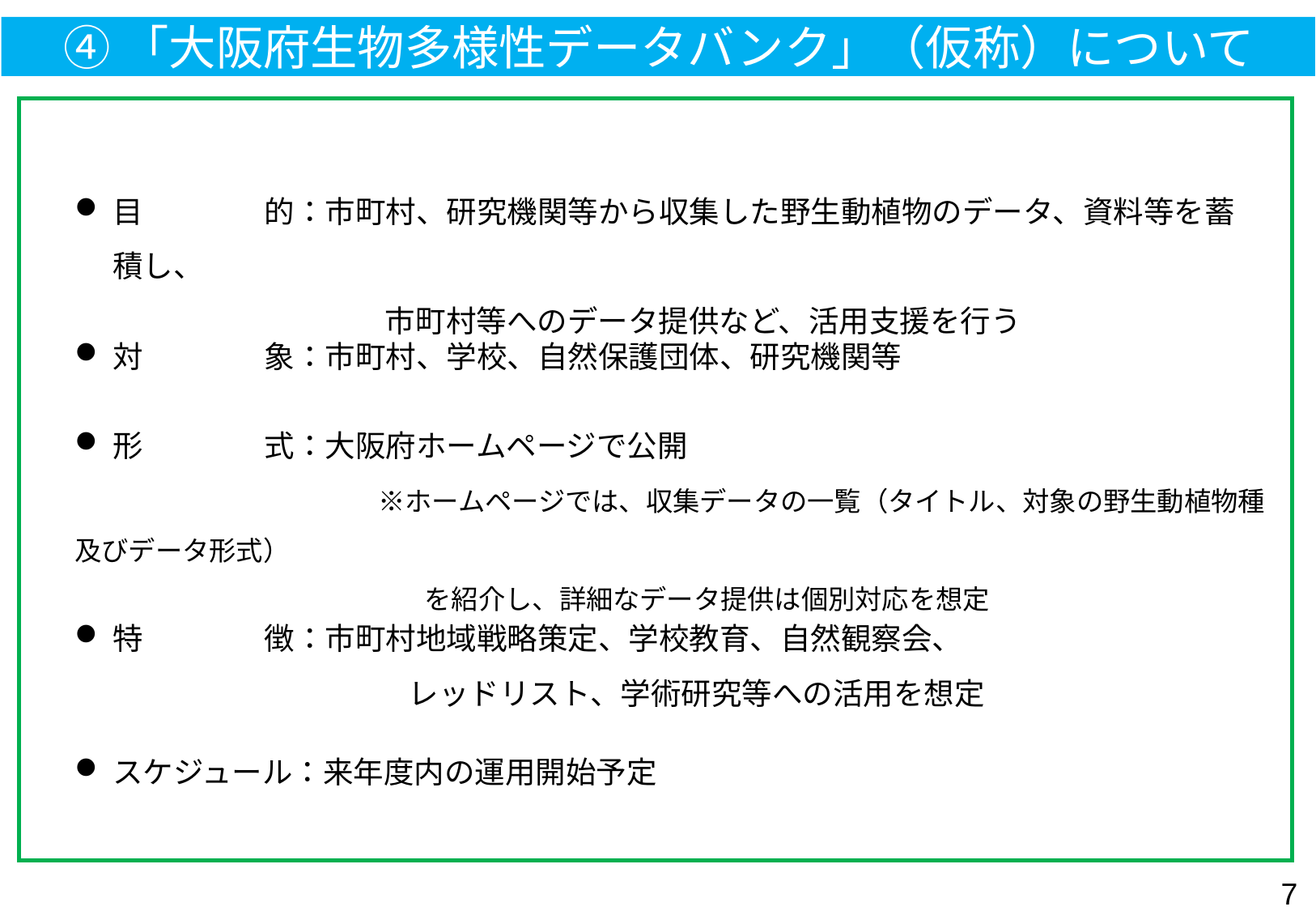

④「大阪府生物多様性データバンク」（仮称）について

目　　　　的：市町村、研究機関等から収集した野生動植物のデータ、資料等を蓄積し、
　　　　　　　　 　　市町村等へのデータ提供など、活用支援を行う
対　　　　象：市町村、学校、自然保護団体、研究機関等
形　　　　式：大阪府ホームページで公開
　　　　　　　　　　※ホームページでは、収集データの一覧（タイトル、対象の野生動植物種及びデータ形式）
　　　　　　　　　　　　　を紹介し、詳細なデータ提供は個別対応を想定
特　　　　徴：市町村地域戦略策定、学校教育、自然観察会、
　　　　　　　　　　　レッドリスト、学術研究等への活用を想定
スケジュール：来年度内の運用開始予定
7